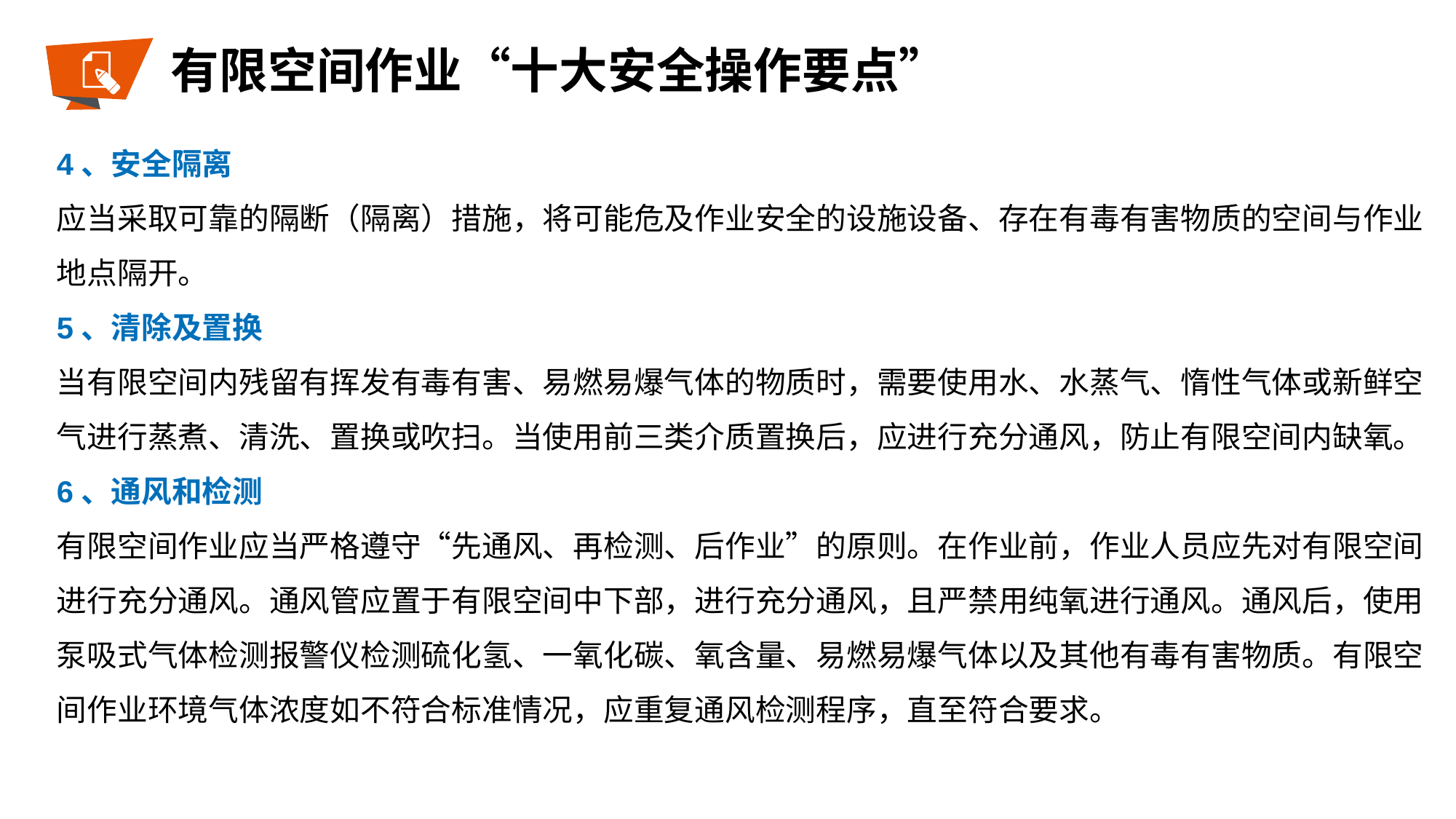

有限空间作业“十大安全操作要点”

4、安全隔离
应当采取可靠的隔断（隔离）措施，将可能危及作业安全的设施设备、存在有毒有害物质的空间与作业地点隔开。
5、清除及置换
当有限空间内残留有挥发有毒有害、易燃易爆气体的物质时，需要使用水、水蒸气、惰性气体或新鲜空气进行蒸煮、清洗、置换或吹扫。当使用前三类介质置换后，应进行充分通风，防止有限空间内缺氧。
6、通风和检测
有限空间作业应当严格遵守“先通风、再检测、后作业”的原则。在作业前，作业人员应先对有限空间进行充分通风。通风管应置于有限空间中下部，进行充分通风，且严禁用纯氧进行通风。通风后，使用泵吸式气体检测报警仪检测硫化氢、一氧化碳、氧含量、易燃易爆气体以及其他有毒有害物质。有限空间作业环境气体浓度如不符合标准情况，应重复通风检测程序，直至符合要求。